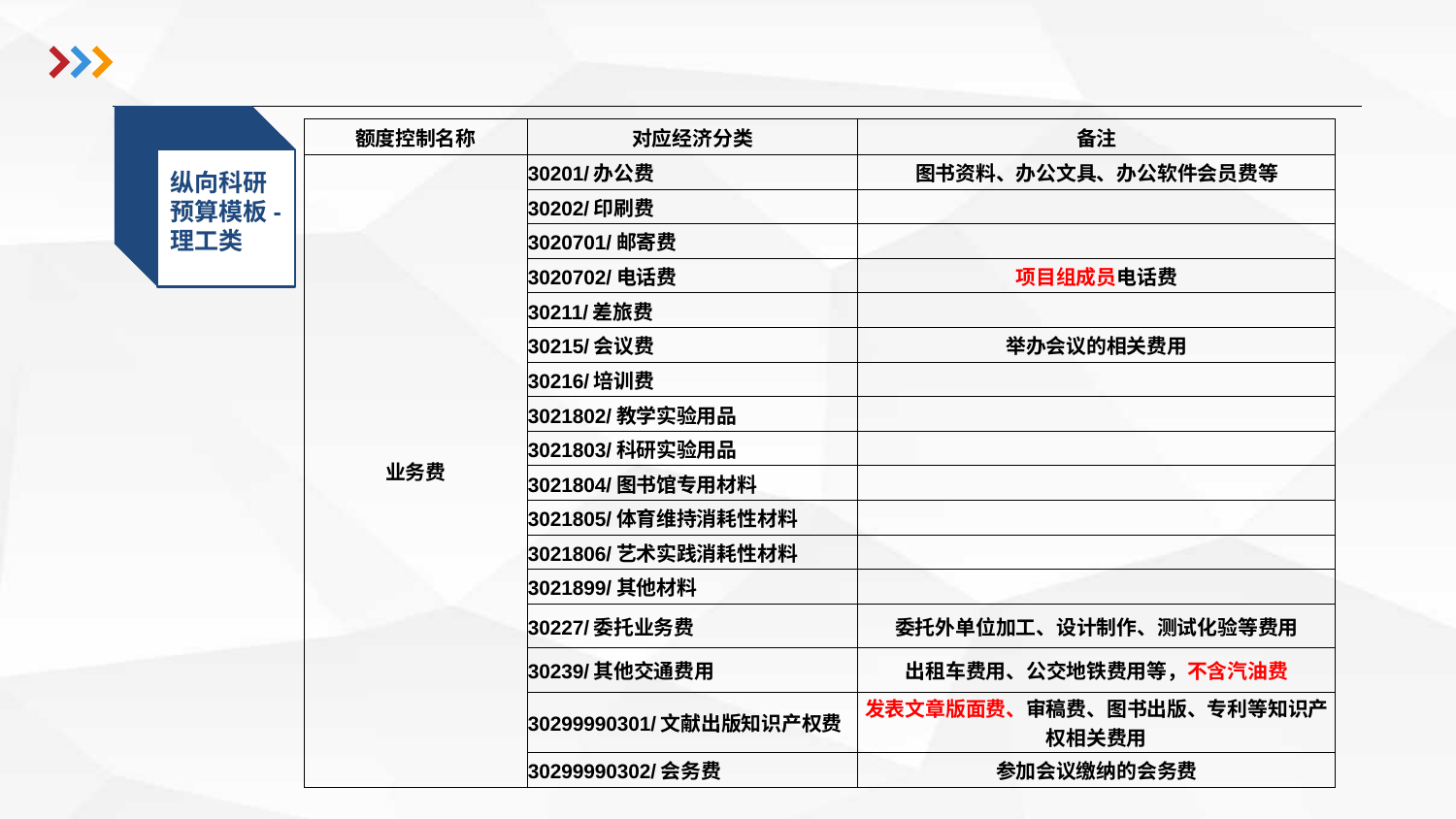

纵向科研
预算模板-理工类
| 额度控制名称 | 对应经济分类 | 备注 |
| --- | --- | --- |
| 业务费 | 30201/办公费 | 图书资料、办公文具、办公软件会员费等 |
|  | 30202/印刷费 |  |
|  | 3020701/邮寄费 |  |
|  | 3020702/电话费 | 项目组成员电话费 |
|  | 30211/差旅费 |  |
|  | 30215/会议费 | 举办会议的相关费用 |
|  | 30216/培训费 |  |
|  | 3021802/教学实验用品 |  |
|  | 3021803/科研实验用品 |  |
|  | 3021804/图书馆专用材料 |  |
|  | 3021805/体育维持消耗性材料 |  |
|  | 3021806/艺术实践消耗性材料 |  |
|  | 3021899/其他材料 |  |
|  | 30227/委托业务费 | 委托外单位加工、设计制作、测试化验等费用 |
|  | 30239/其他交通费用 | 出租车费用、公交地铁费用等，不含汽油费 |
|  | 30299990301/文献出版知识产权费 | 发表文章版面费、审稿费、图书出版、专利等知识产权相关费用 |
|  | 30299990302/会务费 | 参加会议缴纳的会务费 |